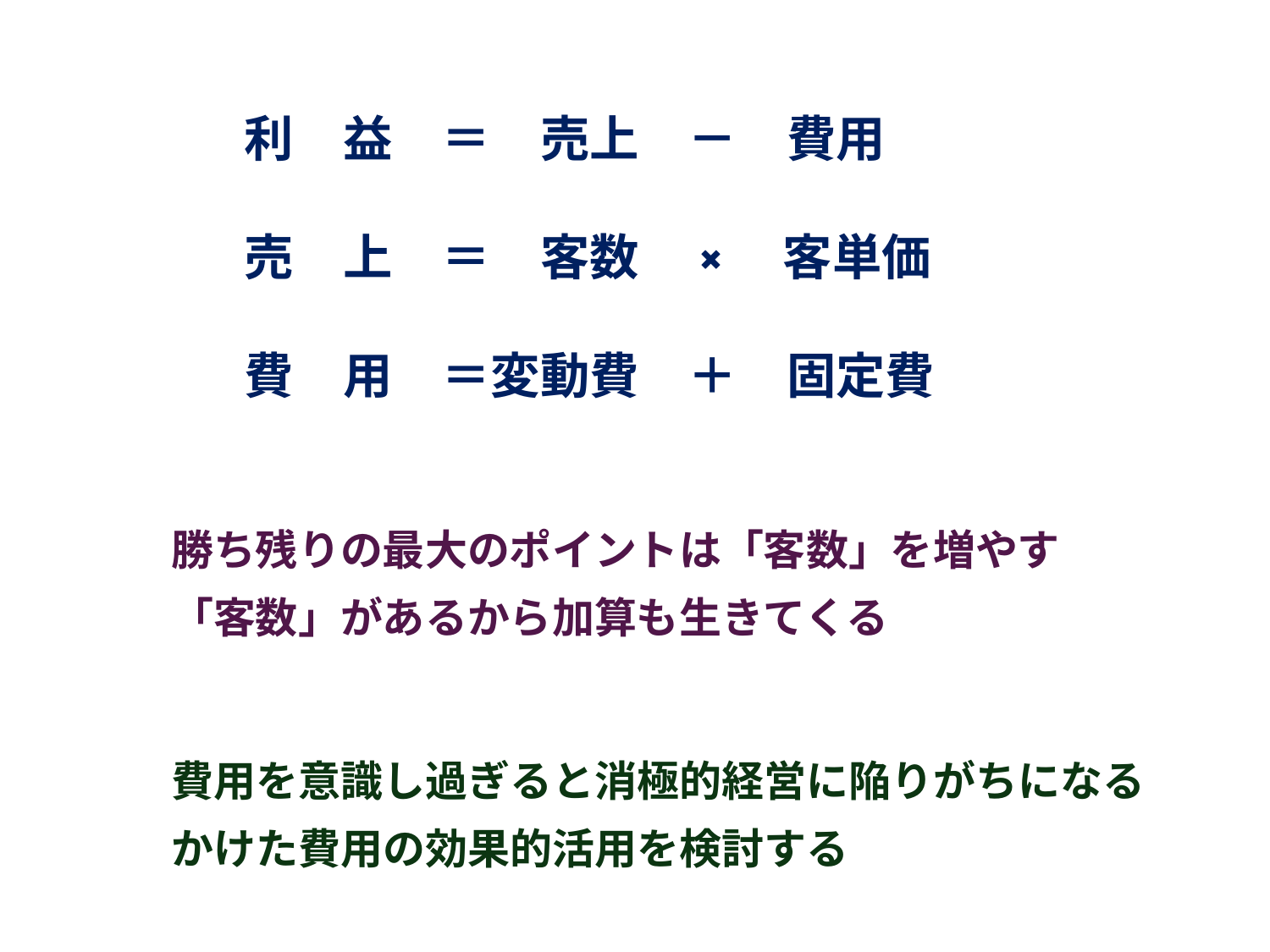

利　益　＝　売上　－　費用

売　上　＝　客数　×　客単価

費　用　＝変動費　＋　固定費
勝ち残りの最大のポイントは「客数」を増やす

「客数」があるから加算も生きてくる

費用を意識し過ぎると消極的経営に陥りがちになる

かけた費用の効果的活用を検討する